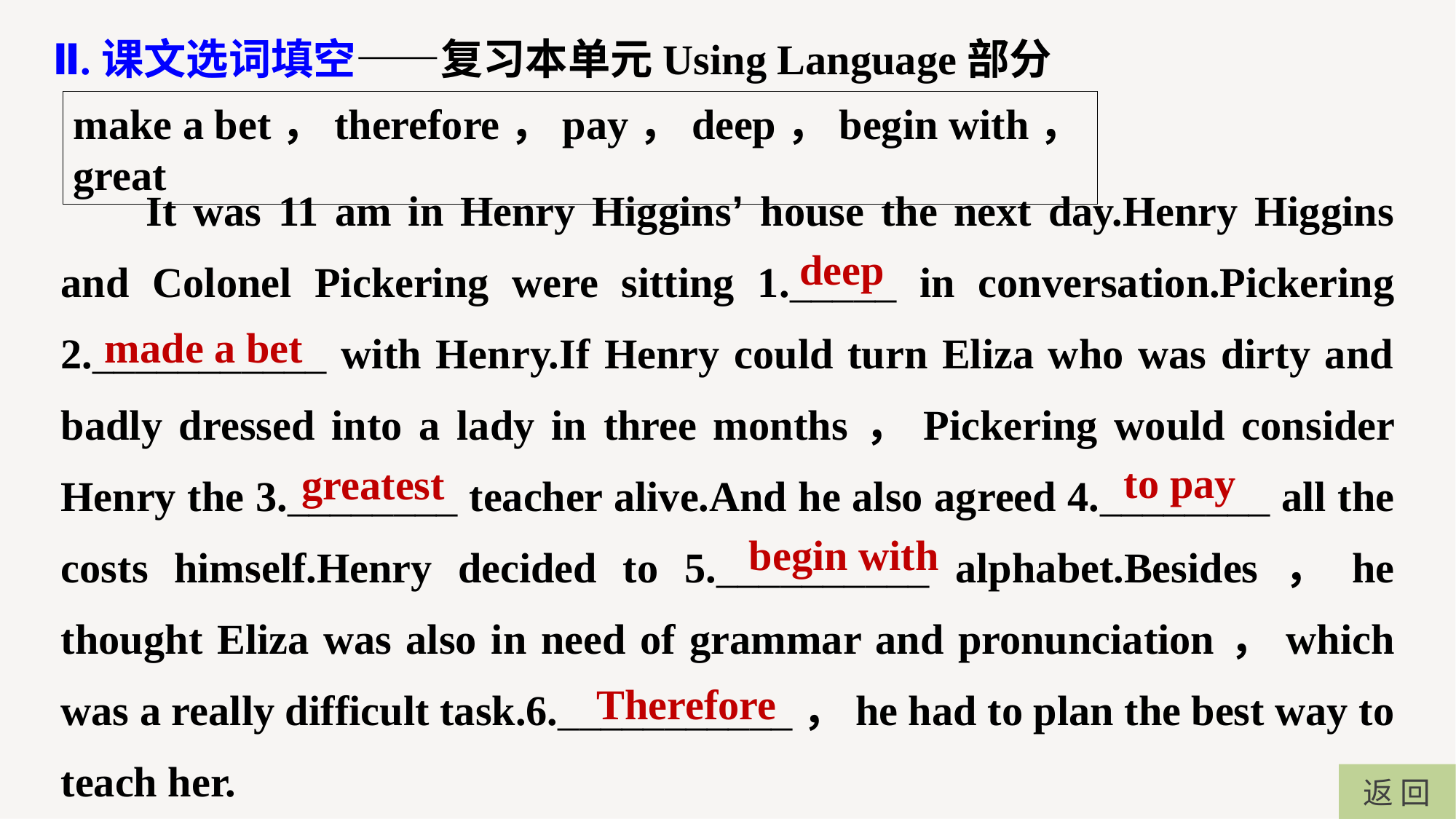

Ⅱ.课文选词填空——复习本单元Using Language部分
make a bet，therefore，pay，deep，begin with，great
It was 11 am in Henry Higgins’ house the next day.Henry Higgins and Colonel Pickering were sitting 1._____ in conversation.Pickering 2.___________ with Henry.If Henry could turn Eliza who was dirty and badly dressed into a lady in three months，Pickering would consider Henry the 3.________ teacher alive.And he also agreed 4.________ all the costs himself.Henry decided to 5.__________ alphabet.Besides，he thought Eliza was also in need of grammar and pronunciation，which was a really difficult task.6.___________，he had to plan the best way to teach her.
deep
made a bet
to pay
greatest
begin with
Therefore
返 回